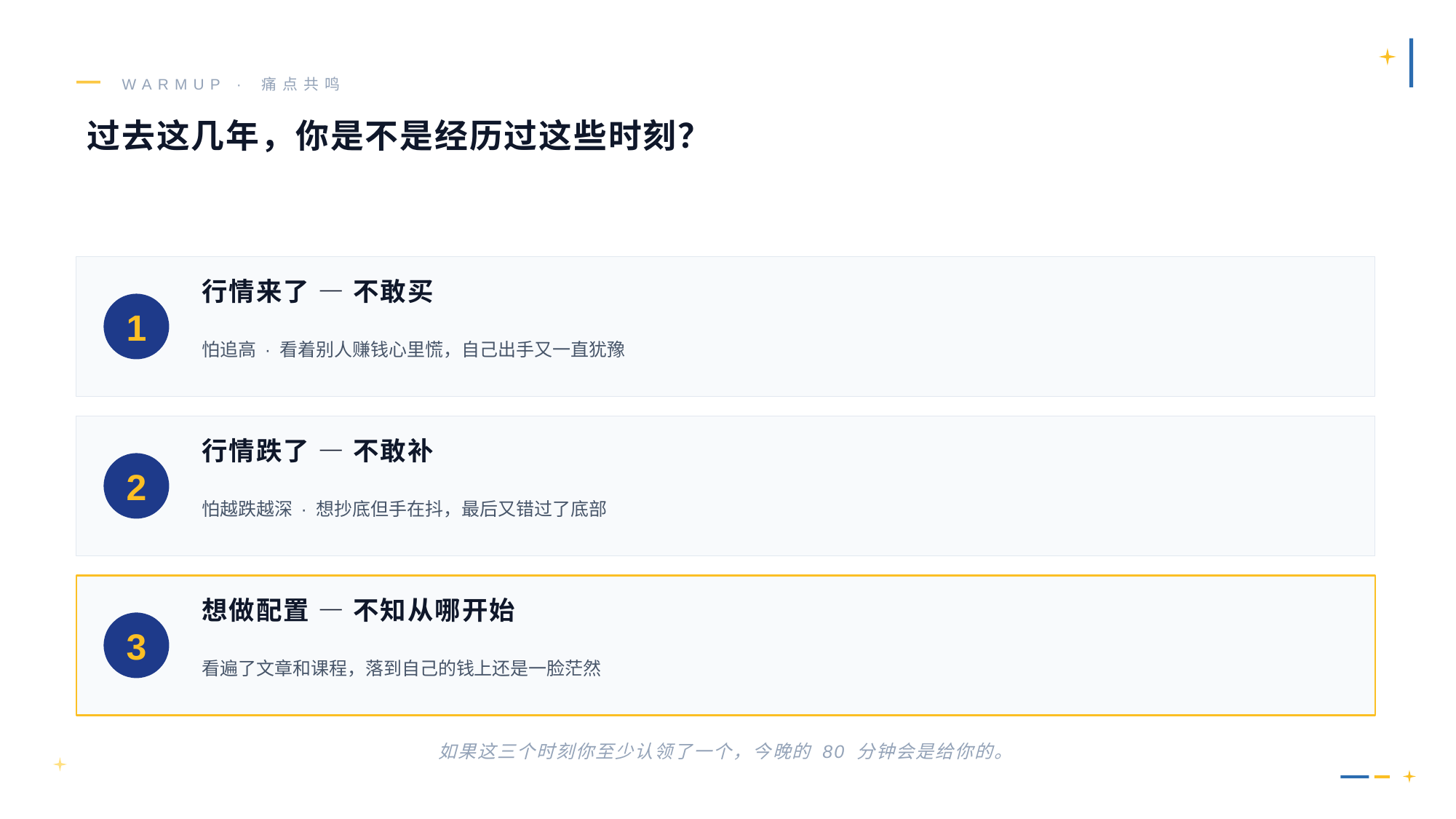

WARMUP · 痛点共鸣

过去这几年，你是不是经历过这些时刻？

行情来了 — 不敢买

1
怕追高 · 看着别人赚钱心里慌，自己出手又一直犹豫

行情跌了 — 不敢补

2
怕越跌越深 · 想抄底但手在抖，最后又错过了底部

想做配置 — 不知从哪开始

3
看遍了文章和课程，落到自己的钱上还是一脸茫然
如果这三个时刻你至少认领了一个，今晚的 80 分钟会是给你的。